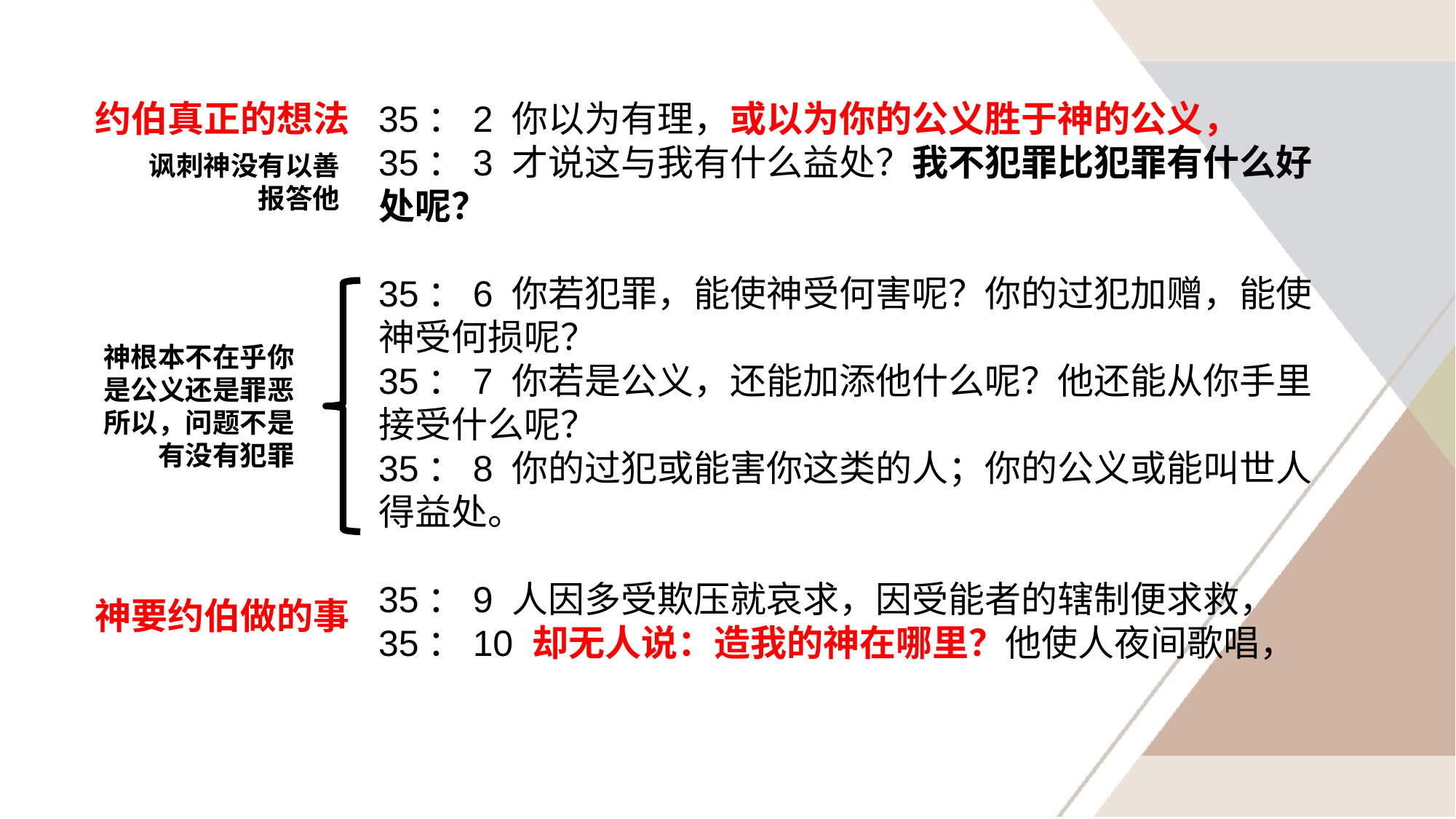

约伯真正的想法
35：2 你以为有理，或以为你的公义胜于神的公义，
35：3 才说这与我有什么益处？我不犯罪比犯罪有什么好处呢？

35：6 你若犯罪，能使神受何害呢？你的过犯加赠，能使神受何损呢？
35：7 你若是公义，还能加添他什么呢？他还能从你手里接受什么呢？
35：8 你的过犯或能害你这类的人；你的公义或能叫世人得益处。

35：9 人因多受欺压就哀求，因受能者的辖制便求救，
35：10 却无人说：造我的神在哪里？他使人夜间歌唱，
讽刺神没有以善报答他

神根本不在乎你是公义还是罪恶
所以，问题不是有没有犯罪
神要约伯做的事